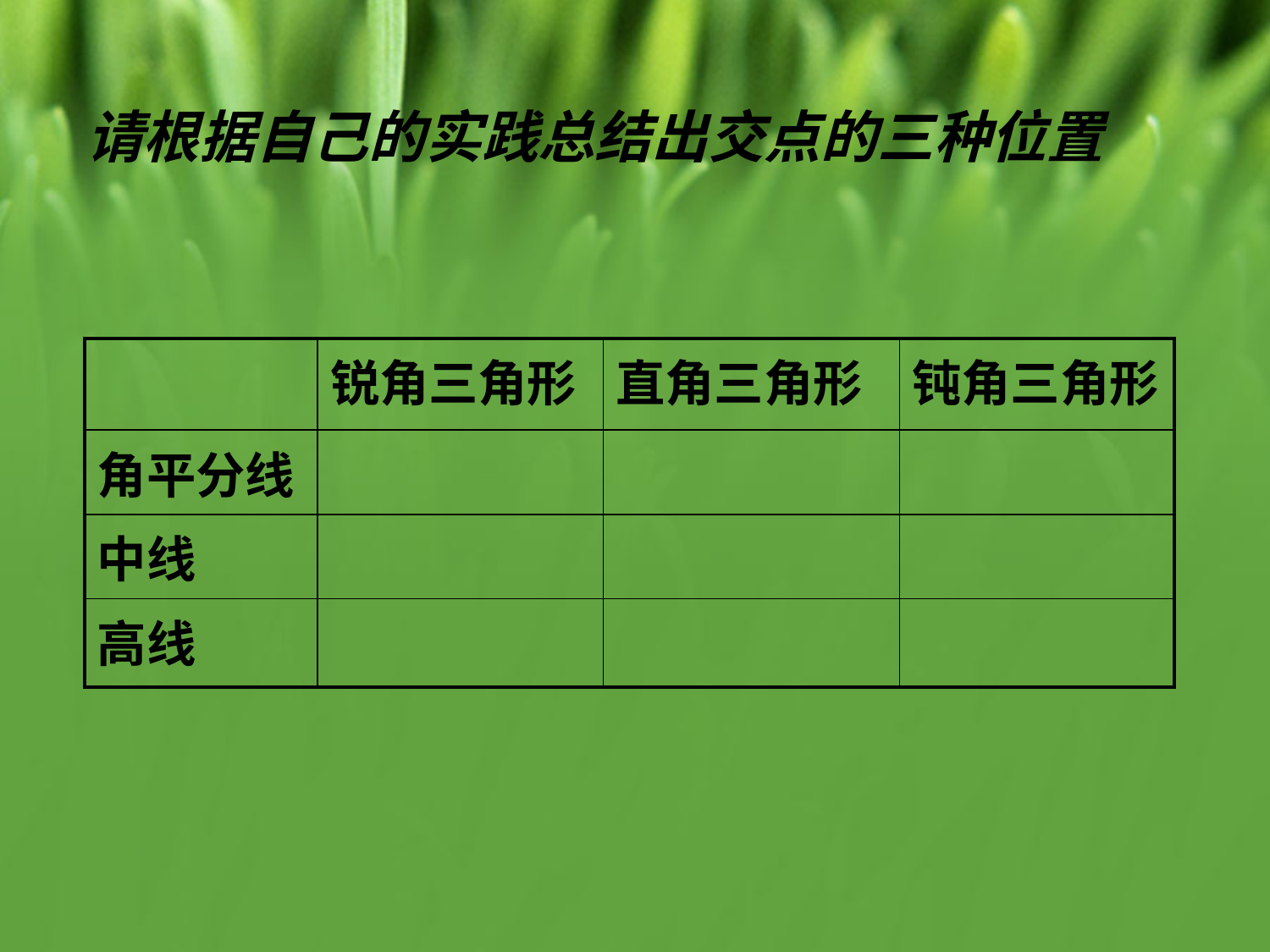

请根据自己的实践总结出交点的三种位置
|  | 锐角三角形 | 直角三角形 | 钝角三角形 |
| --- | --- | --- | --- |
| 角平分线 |  |  |  |
| 中线 |  |  |  |
| 高线 |  |  |  |